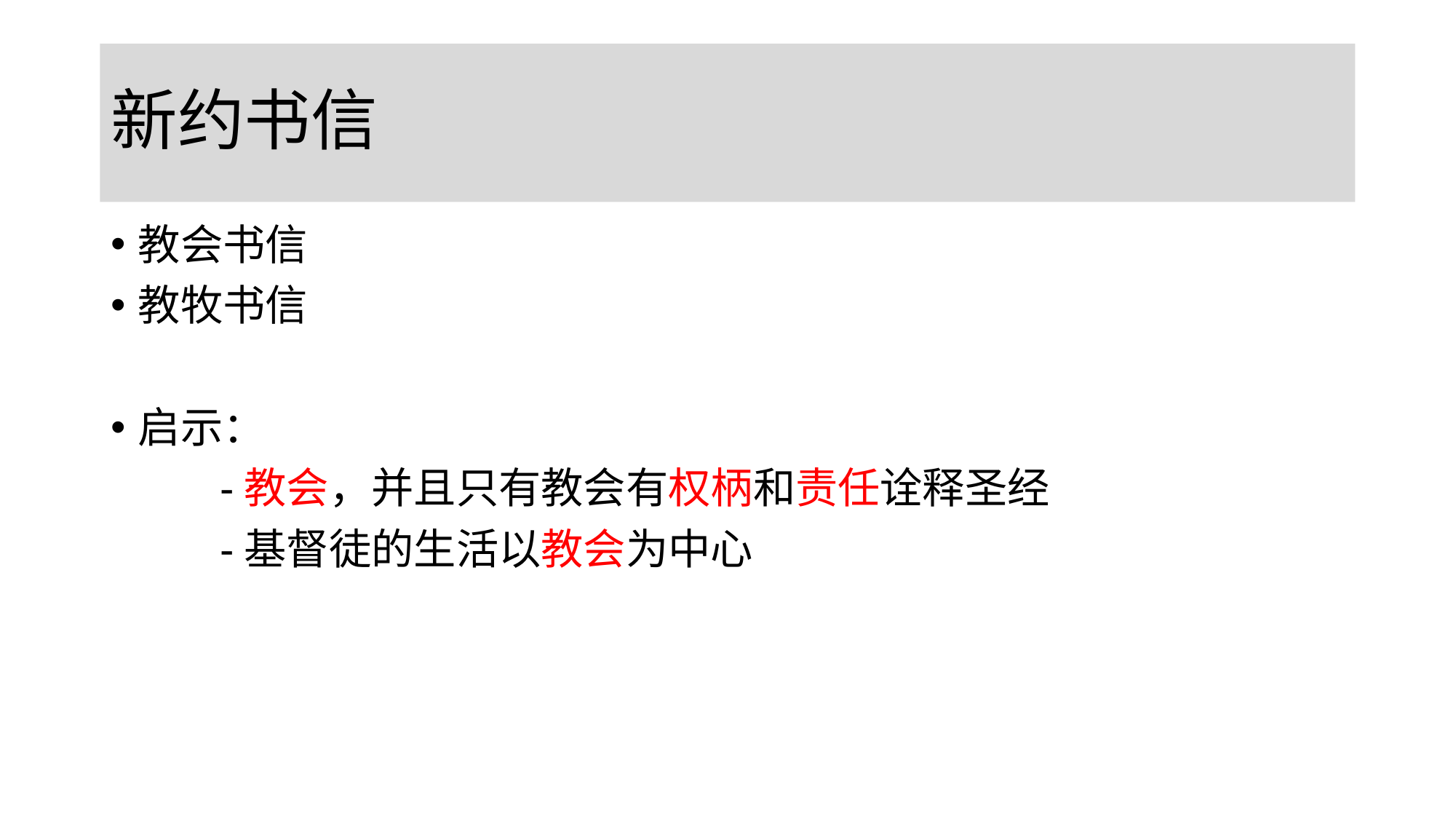

# 新约书信
教会书信
教牧书信

启示：
	-教会，并且只有教会有权柄和责任诠释圣经
	-基督徒的生活以教会为中心